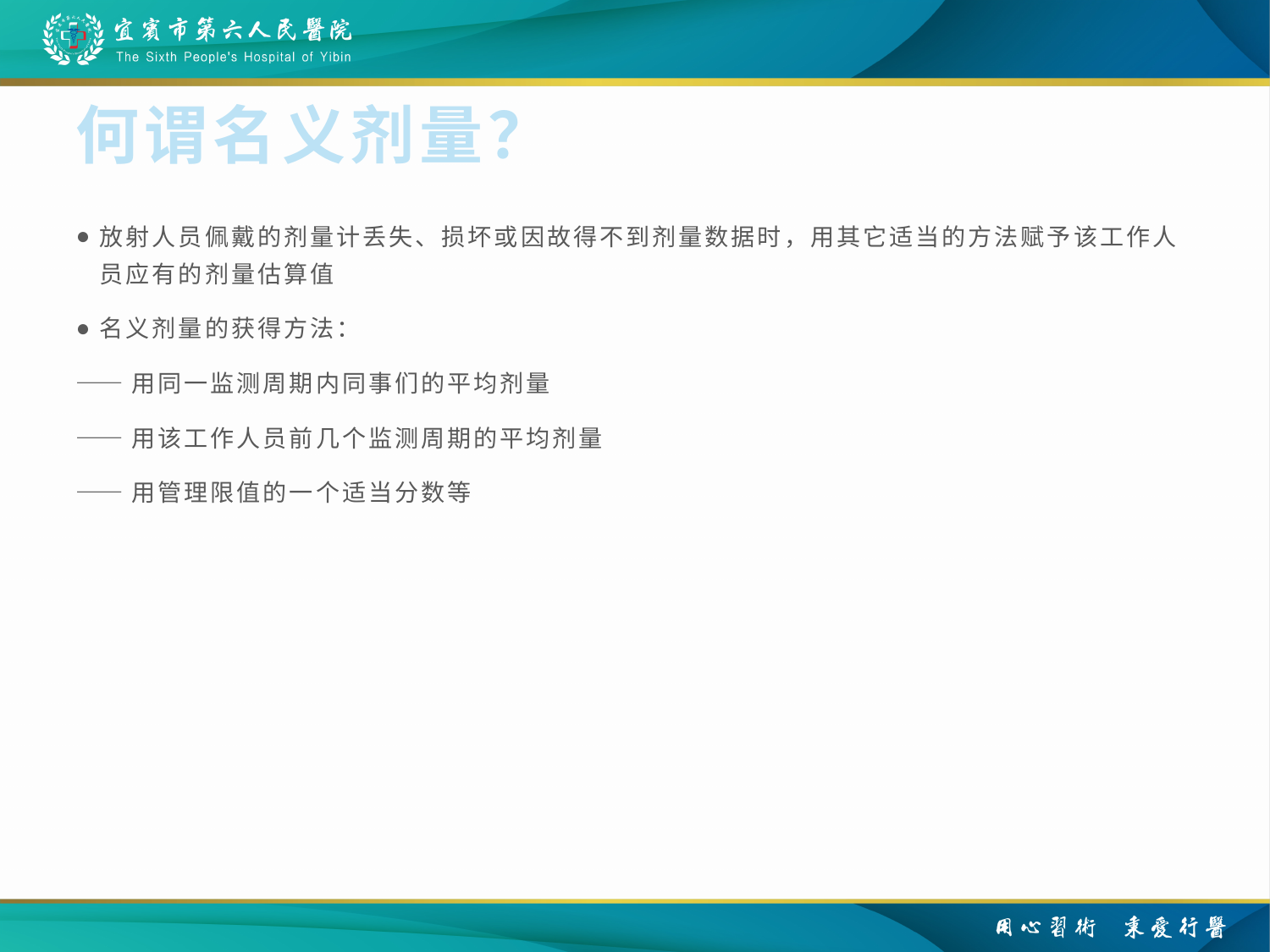

# 何谓名义剂量？
放射人员佩戴的剂量计丢失、损坏或因故得不到剂量数据时，用其它适当的方法赋予该工作人员应有的剂量估算值
名义剂量的获得方法：
——用同一监测周期内同事们的平均剂量
——用该工作人员前几个监测周期的平均剂量
——用管理限值的一个适当分数等